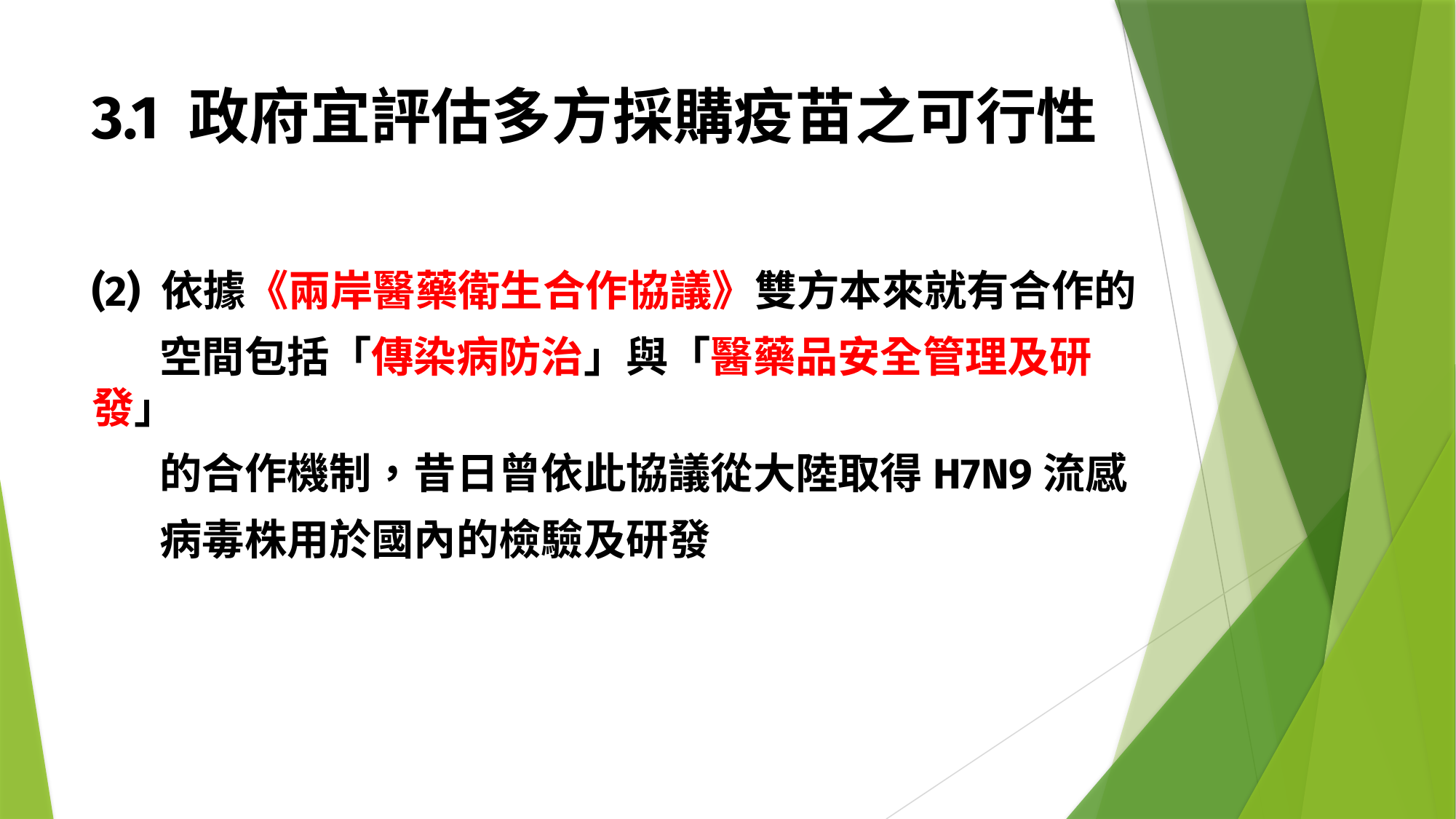

# 3.1 政府宜評估多方採購疫苗之可行性
(2) 依據《兩岸醫藥衛生合作協議》雙方本來就有合作的
      空間包括「傳染病防治」與「醫藥品安全管理及研發」
      的合作機制，昔日曾依此協議從大陸取得H7N9流感
      病毒株用於國內的檢驗及研發